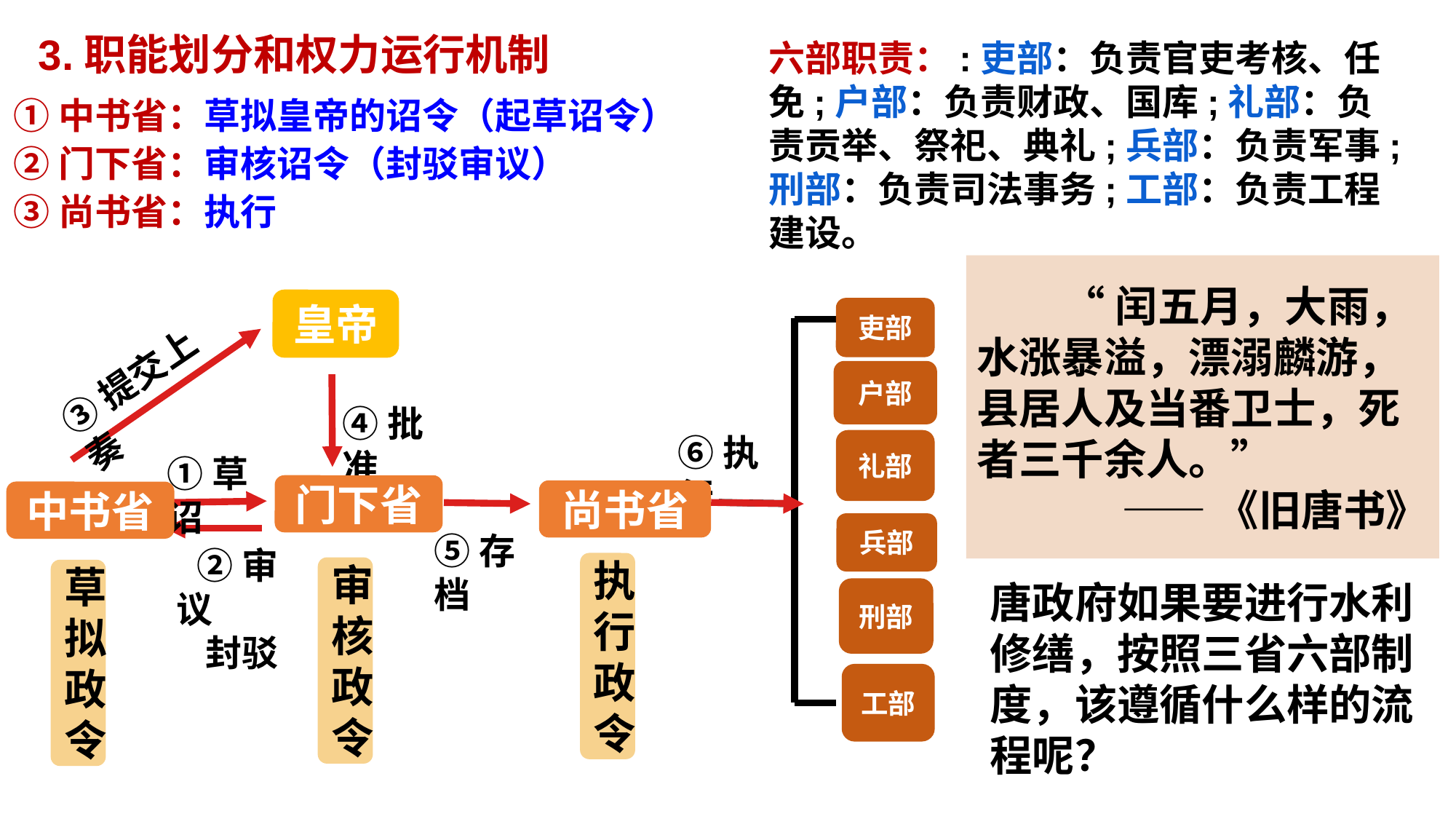

3.职能划分和权力运行机制

六部职责：:吏部：负责官吏考核、任免;户部：负责财政、国库;礼部：负责贡举、祭祀、典礼;兵部：负责军事;刑部：负责司法事务;工部：负责工程建设。
①中书省：草拟皇帝的诏令（起草诏令）
②门下省：审核诏令（封驳审议）
③尚书省：执行
“闰五月，大雨，水涨暴溢，漂溺麟游，县居人及当番卫士，死者三千余人。”
——《旧唐书》
皇帝
吏部
③提交上奏
户部
④批准
⑥执行
礼部
①草诏
门下省
尚书省
中书省
兵部
⑤存档
②审议         封驳
执行政令
审核政令
草拟政令
刑部
唐政府如果要进行水利修缮，按照三省六部制度，该遵循什么样的流程呢？
工部